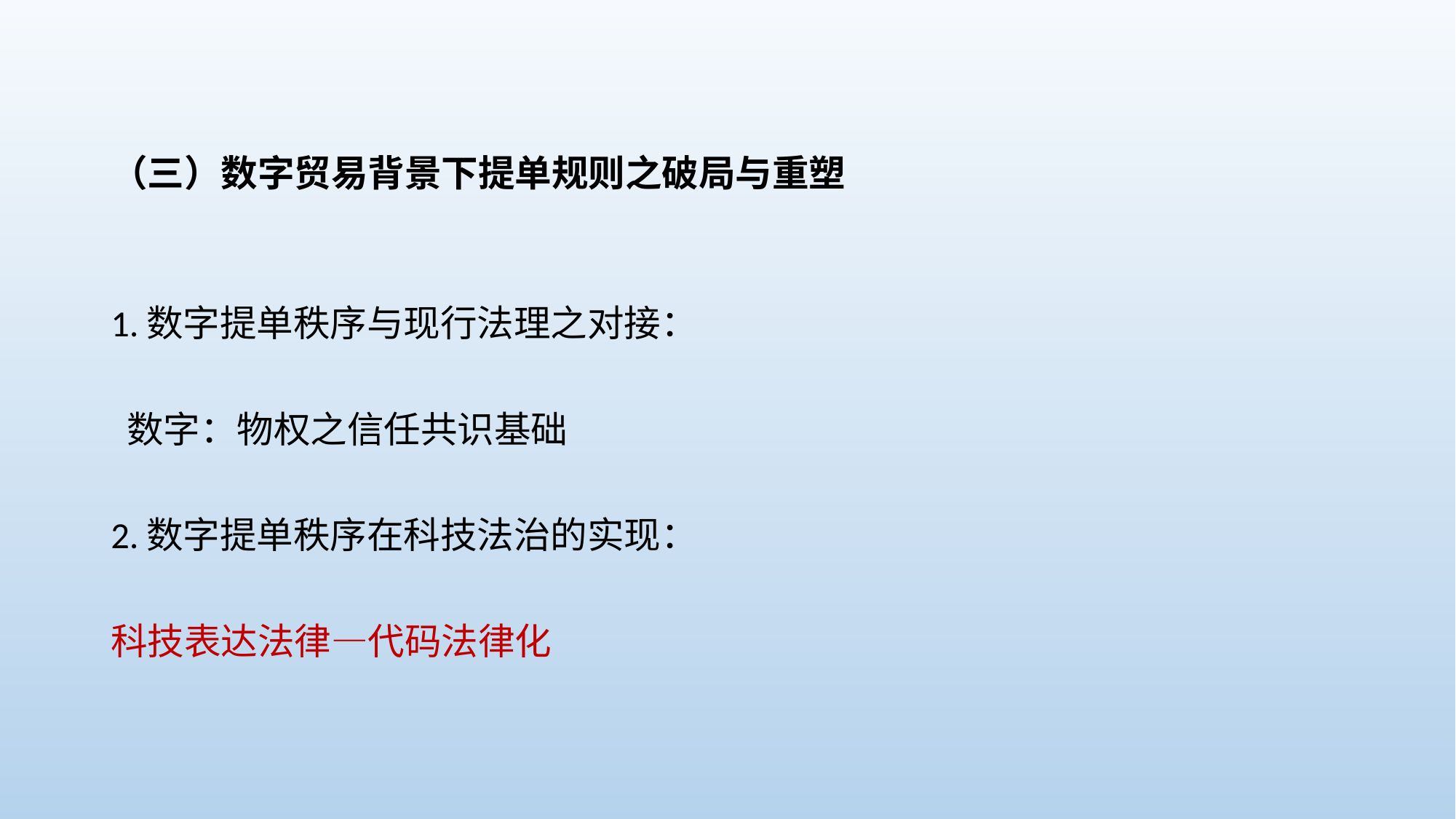

（三）数字贸易背景下提单规则之破局与重塑

1.数字提单秩序与现行法理之对接：

 数字：物权之信任共识基础

2.数字提单秩序在科技法治的实现：

科技表达法律—代码法律化